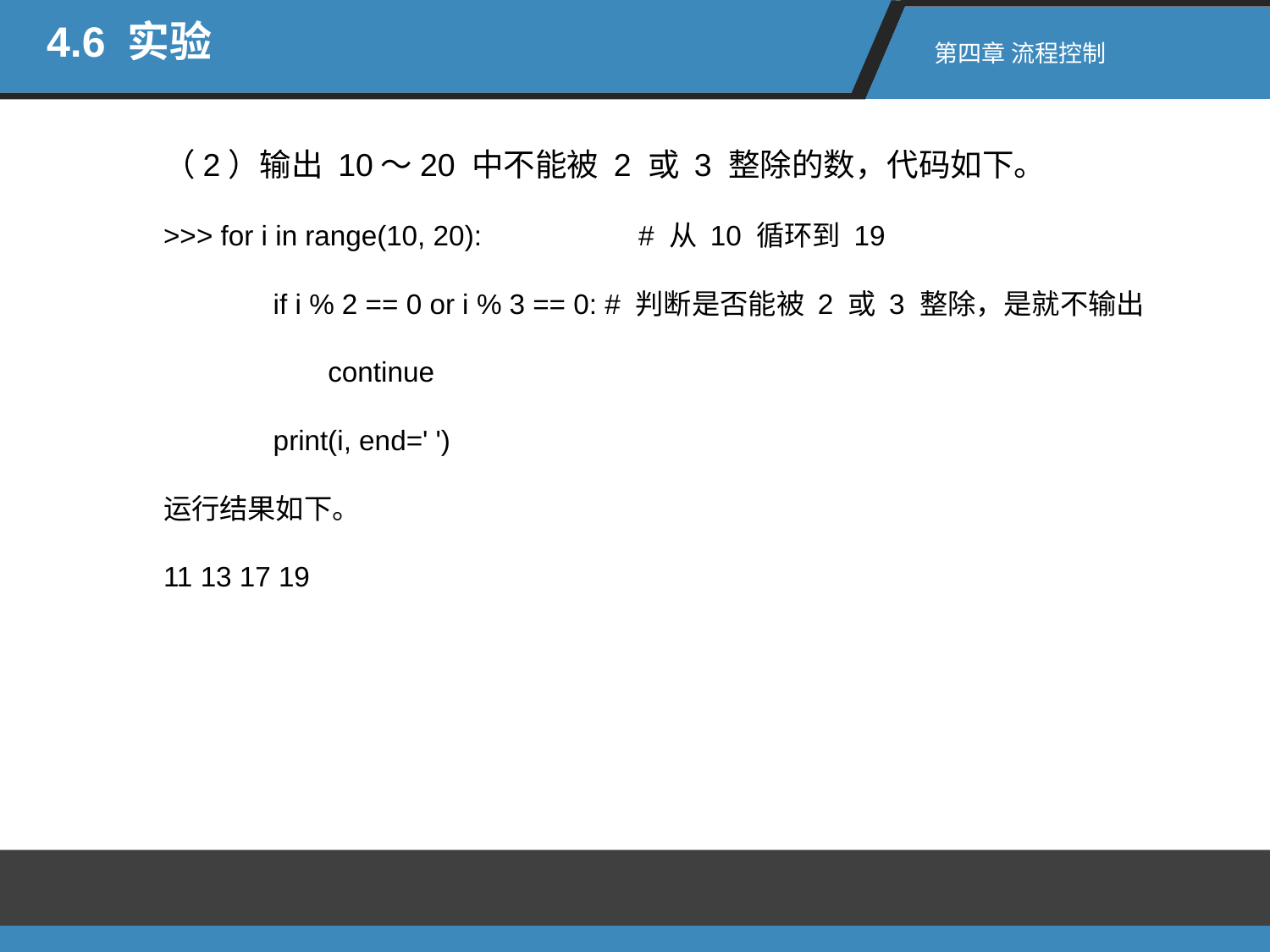

4.6 实验
第四章 流程控制
（2）输出 10～20 中不能被 2 或 3 整除的数，代码如下。
>>> for i in range(10, 20):                    # 从 10 循环到 19
              if i % 2 == 0 or i % 3 == 0: # 判断是否能被 2 或 3 整除，是就不输出
                     continue
              print(i, end=' ')
运行结果如下。
11 13 17 19